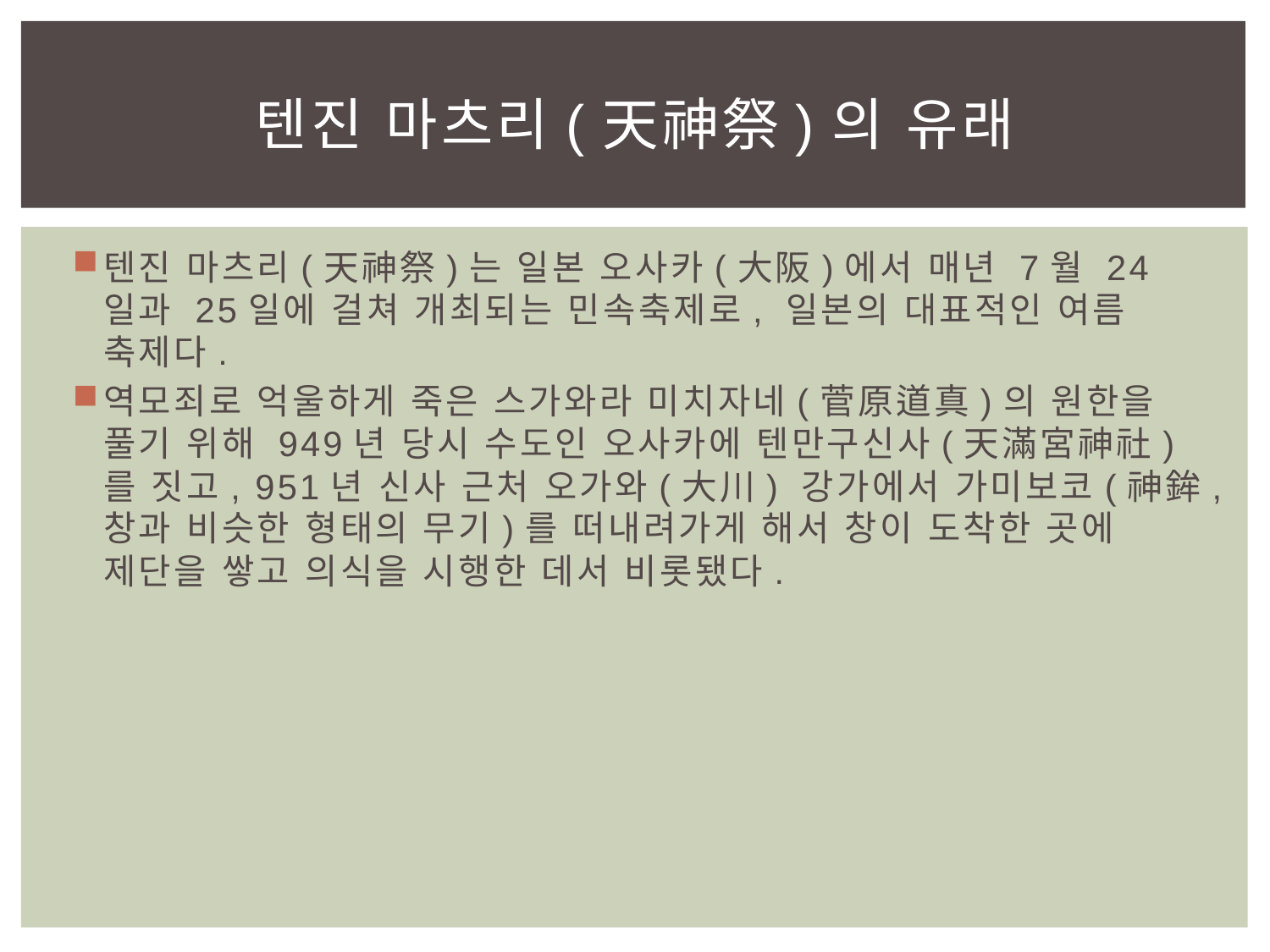

# 텐진 마츠리(天神祭)의 유래
텐진 마츠리(天神祭)는 일본 오사카(大阪)에서 매년 7월 24일과 25일에 걸쳐 개최되는 민속축제로, 일본의 대표적인 여름 축제다.
역모죄로 억울하게 죽은 스가와라 미치자네(菅原道真)의 원한을 풀기 위해 949년 당시 수도인 오사카에 텐만구신사(天滿宮神社)를 짓고, 951년 신사 근처 오가와(大川) 강가에서 가미보코(神鉾,창과 비슷한 형태의 무기)를 떠내려가게 해서 창이 도착한 곳에 제단을 쌓고 의식을 시행한 데서 비롯됐다.